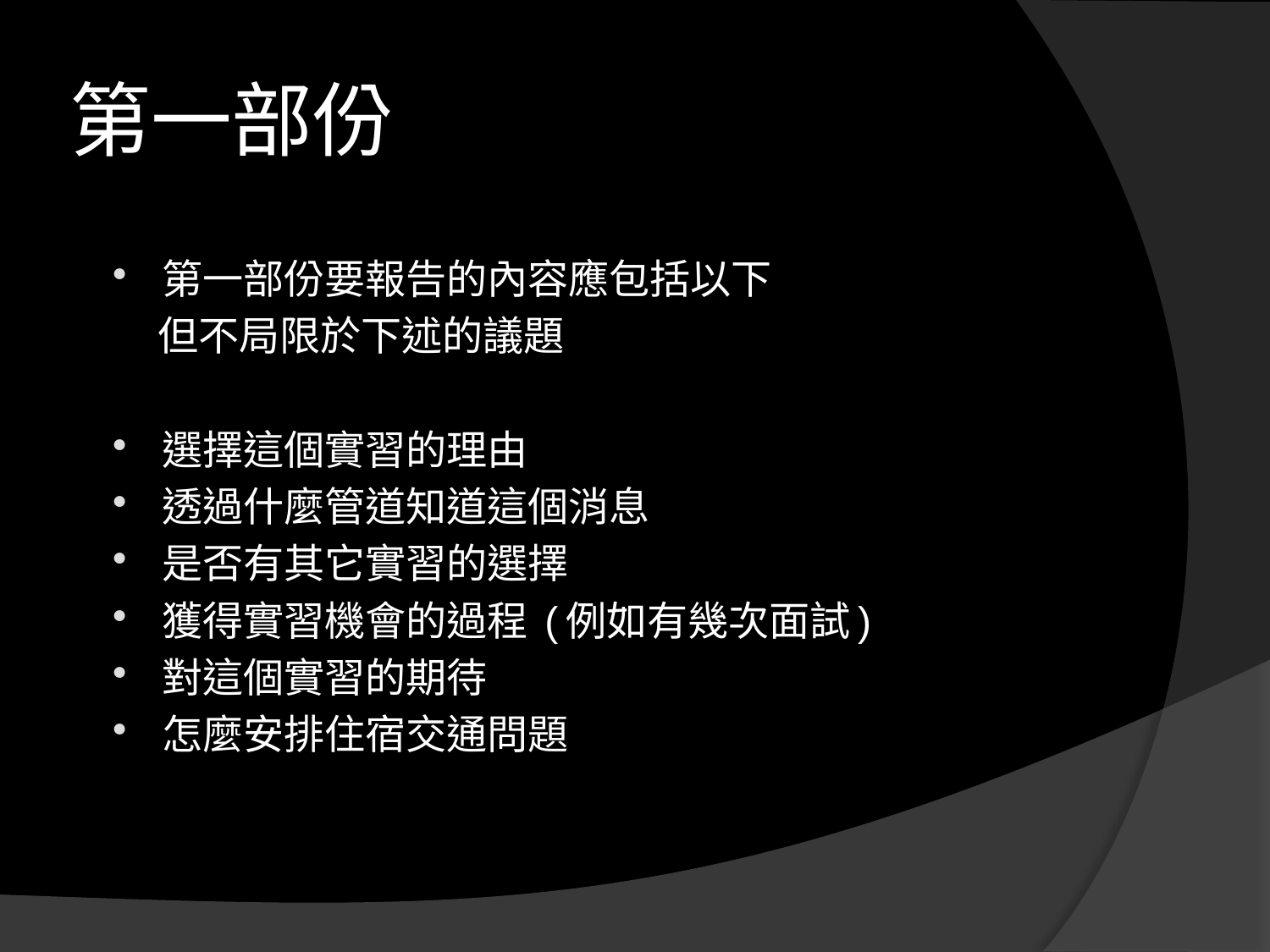

# 第一部份

第一部份要報告的內容應包括以下
    但不局限於下述的議題

選擇這個實習的理由
透過什麼管道知道這個消息
是否有其它實習的選擇
獲得實習機會的過程 (例如有幾次面試)
對這個實習的期待
怎麼安排住宿交通問題